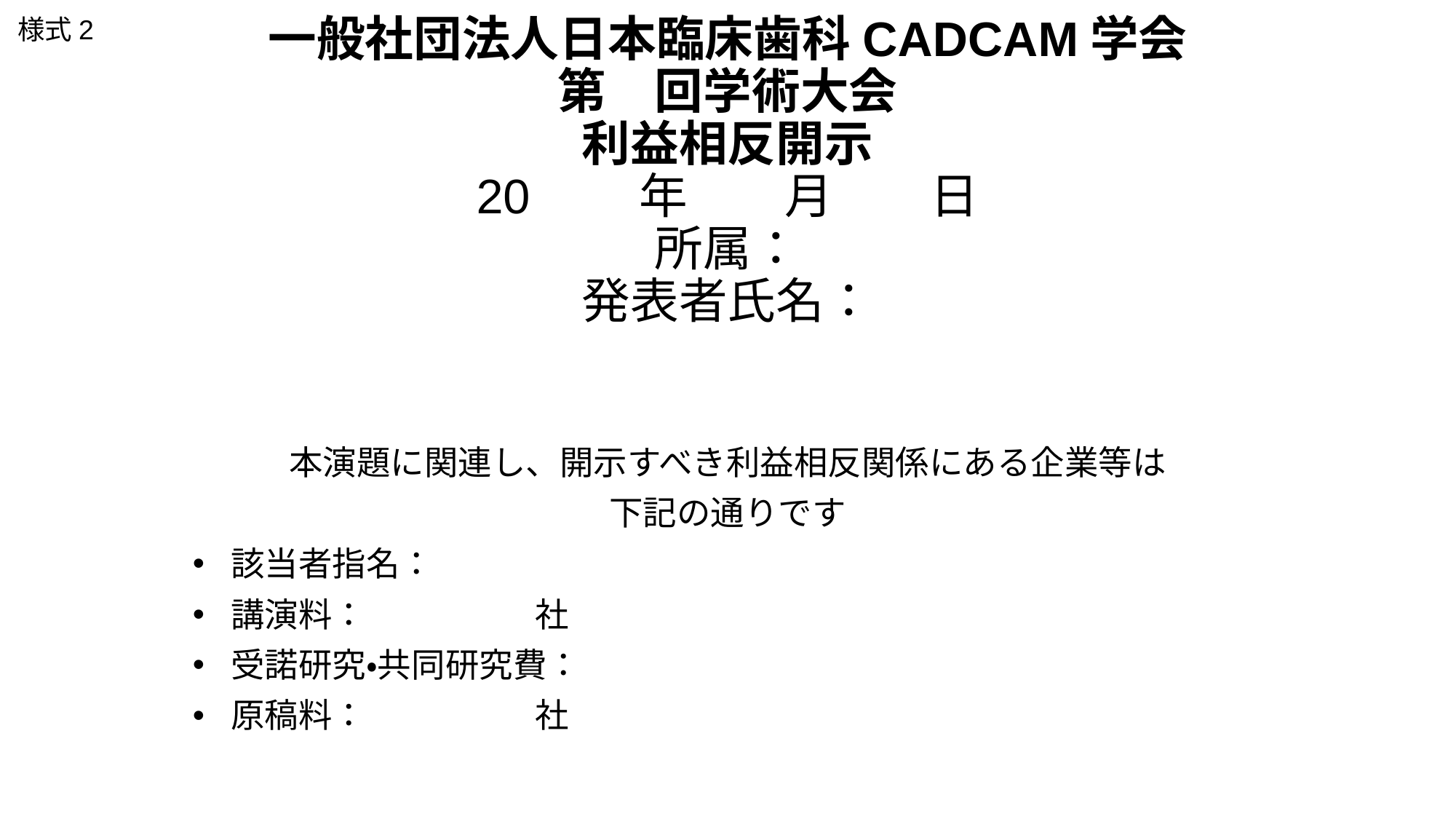

様式2
# 一般社団法人日本臨床歯科CADCAM学会 第　回学術大会 利益相反開示 20　　年　　月　　日 所属： 発表者氏名：
本演題に関連し、開示すべき利益相反関係にある企業等は
下記の通りです
該当者指名：
講演料：　　　　　社
受諾研究・共同研究費：
原稿料：　　　　　社